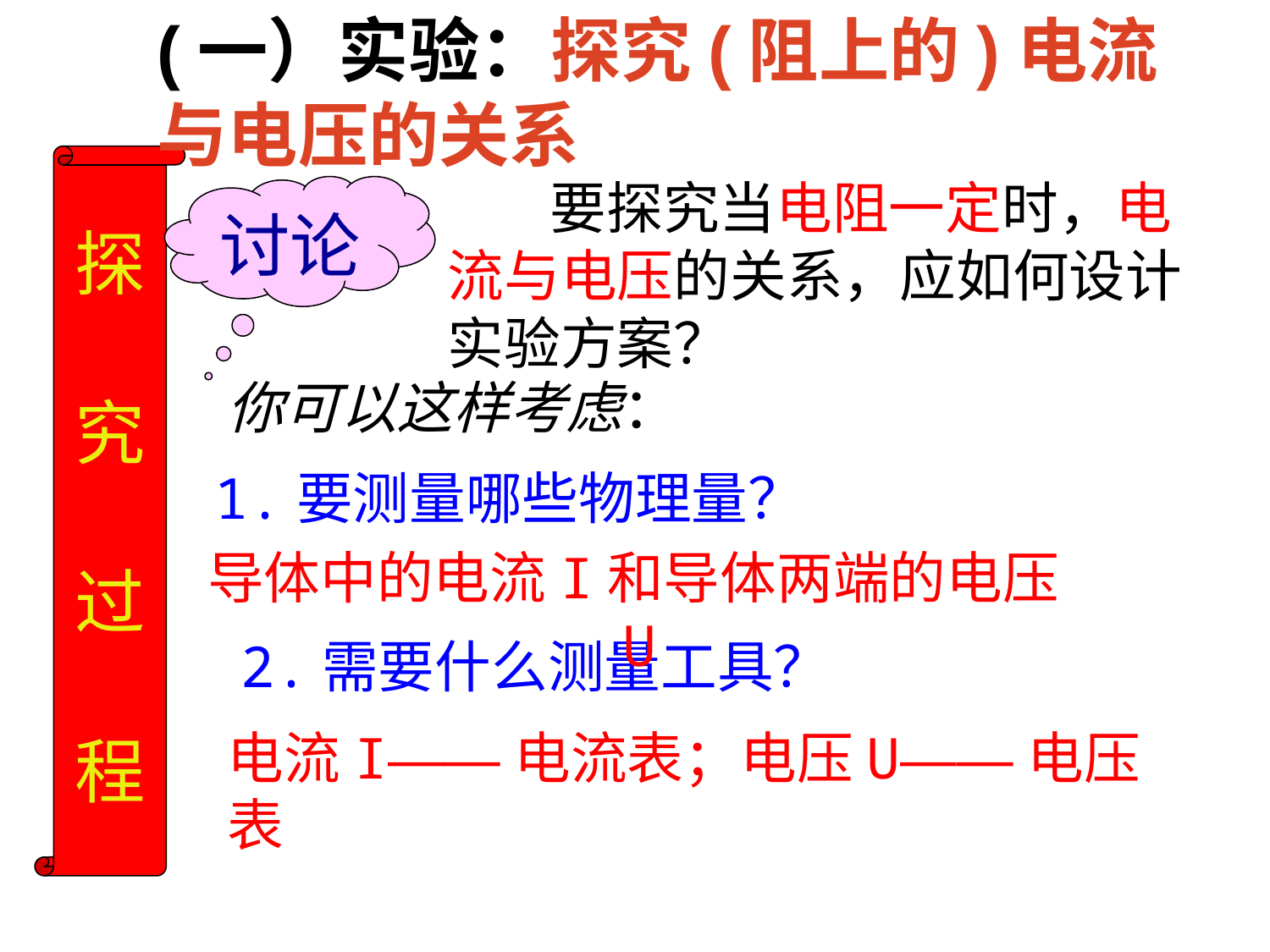

(一）实验：探究(阻上的)电流与电压的关系
探

究

过

程
       要探究当电阻一定时，电流与电压的关系，应如何设计实验方案？
讨论

你可以这样考虑：
1.要测量哪些物理量？
导体中的电流I和导体两端的电压U

2.需要什么测量工具？
电流I——电流表；电压U——电压表